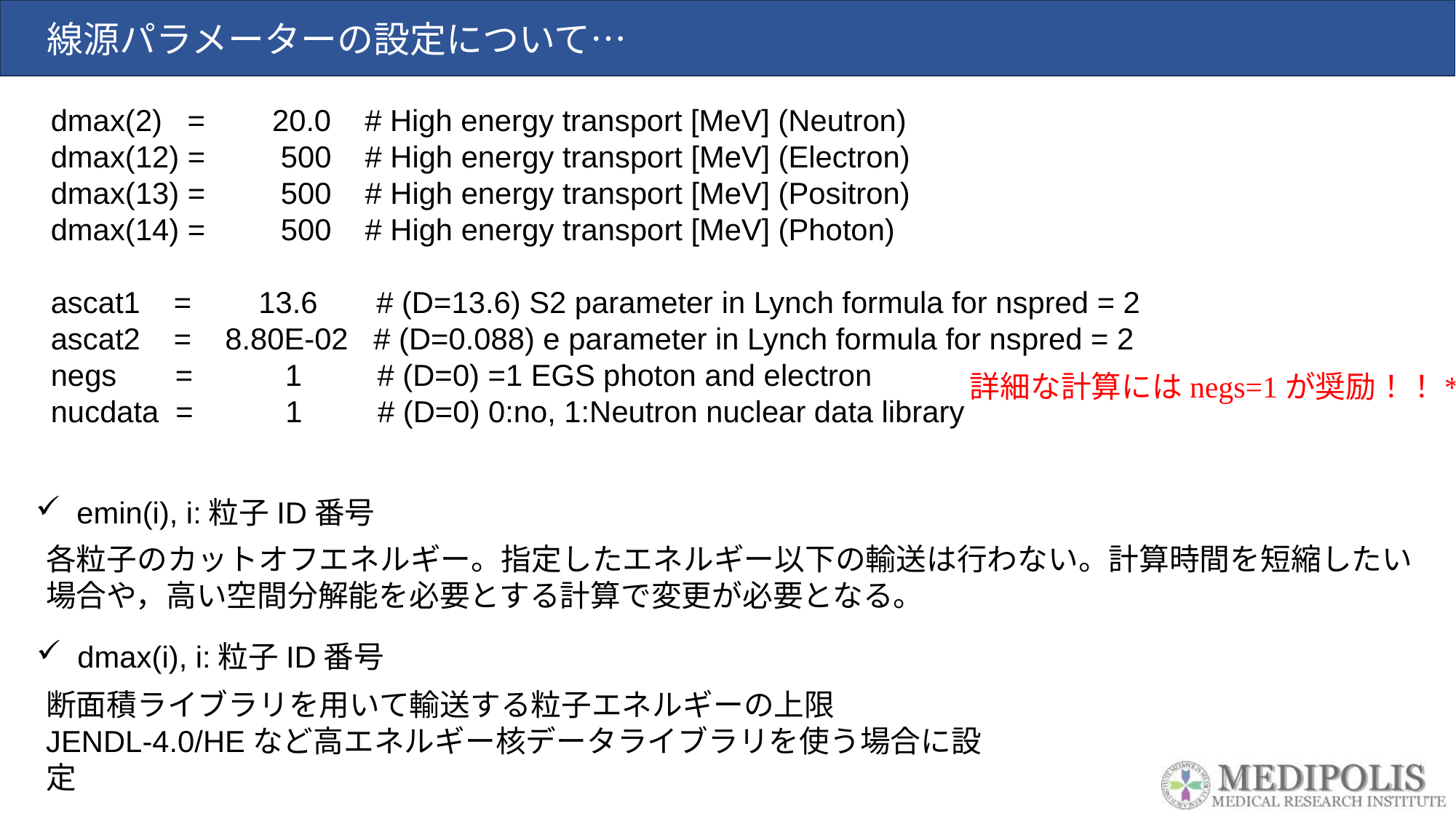

線源パラメーターの設定について…
dmax(2)   =        20.0    # High energy transport [MeV] (Neutron)
dmax(12) =         500    # High energy transport [MeV] (Electron)
dmax(13) =         500    # High energy transport [MeV] (Positron)
dmax(14) =         500    # High energy transport [MeV] (Photon)

ascat1    =        13.6       # (D=13.6) S2 parameter in Lynch formula for nspred = 2
ascat2    =    8.80E-02   # (D=0.088) e parameter in Lynch formula for nspred = 2
negs       =           1         # (D=0) =1 EGS photon and electron
nucdata  =           1         # (D=0) 0:no, 1:Neutron nuclear data library
詳細な計算にはnegs=1が奨励！！*
emin(i), i:粒子ID番号
各粒子のカットオフエネルギー。指定したエネルギー以下の輸送は行わない。計算時間を短縮したい場合や，高い空間分解能を必要とする計算で変更が必要となる。
dmax(i), i:粒子ID番号
断面積ライブラリを用いて輸送する粒子エネルギーの上限
JENDL-4.0/HEなど高エネルギー核データライブラリを使う場合に設定